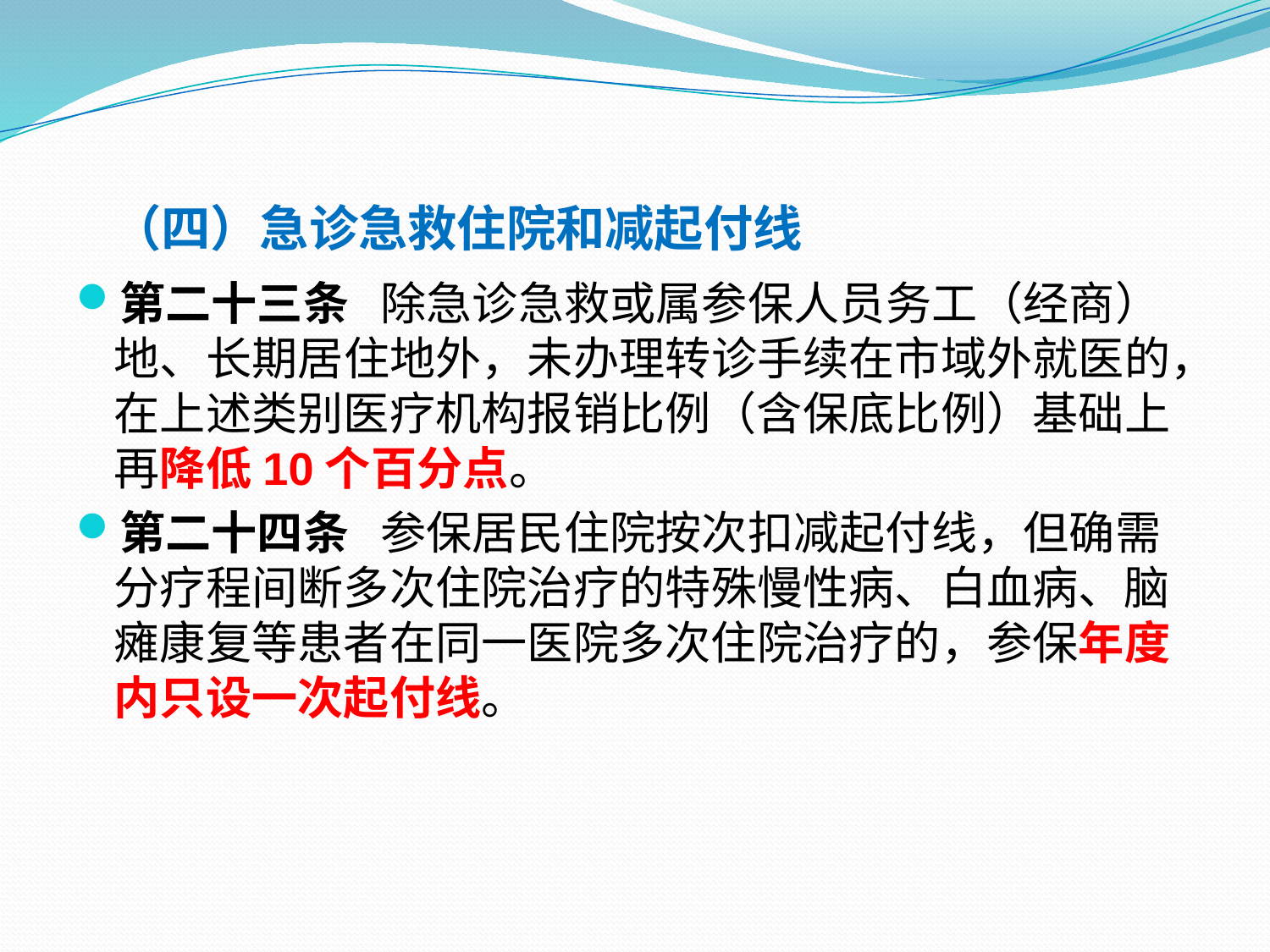

# （四）急诊急救住院和减起付线
第二十三条   除急诊急救或属参保人员务工（经商）地、长期居住地外，未办理转诊手续在市域外就医的，在上述类别医疗机构报销比例（含保底比例）基础上再降低10个百分点。
第二十四条   参保居民住院按次扣减起付线，但确需分疗程间断多次住院治疗的特殊慢性病、白血病、脑瘫康复等患者在同一医院多次住院治疗的，参保年度内只设一次起付线。